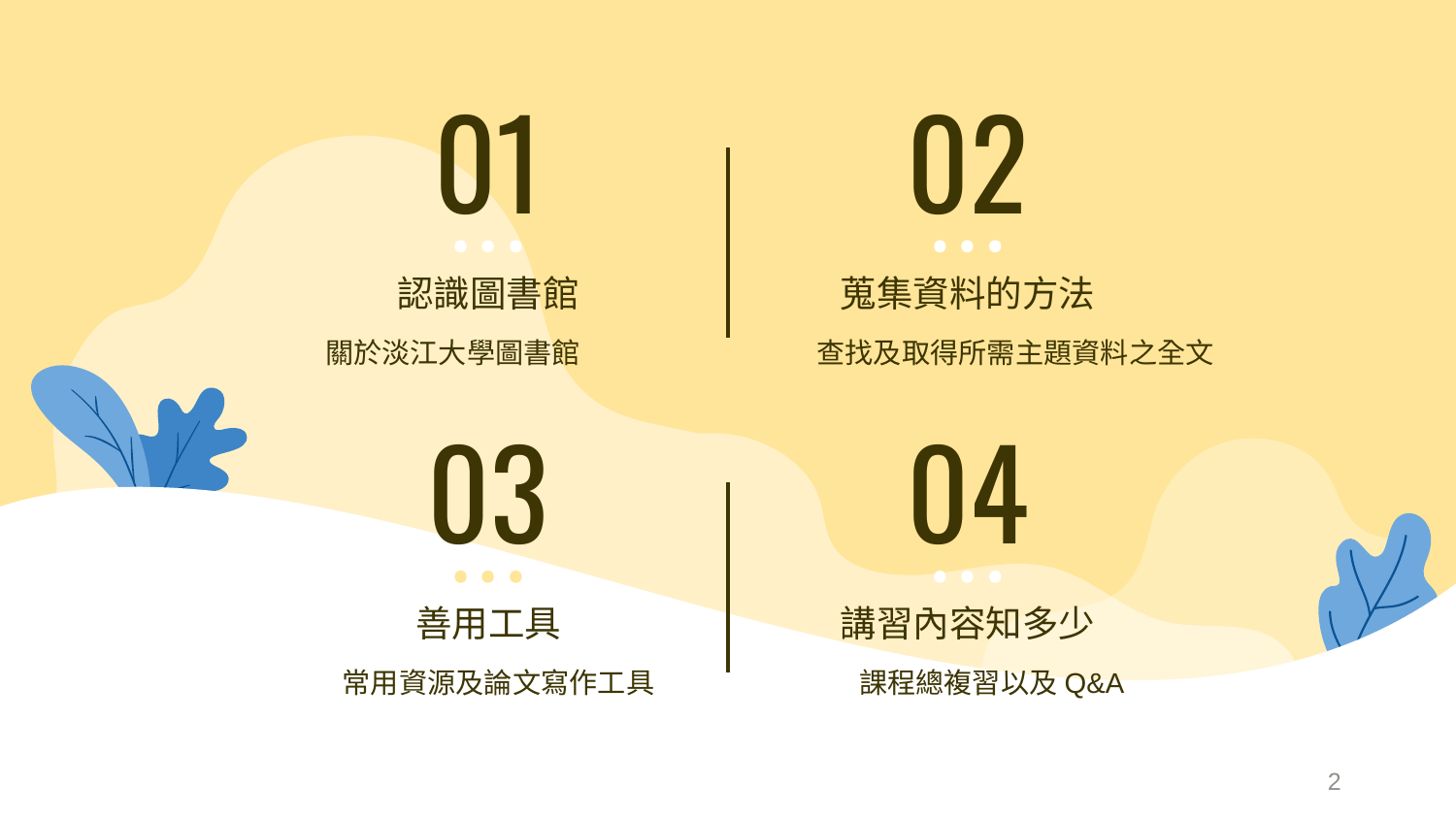

01
02

# 認識圖書館
蒐集資料的方法
關於淡江大學圖書館
查找及取得所需主題資料之全文
03
04

善用工具
講習內容知多少
常用資源及論文寫作工具
課程總複習以及Q&A
2